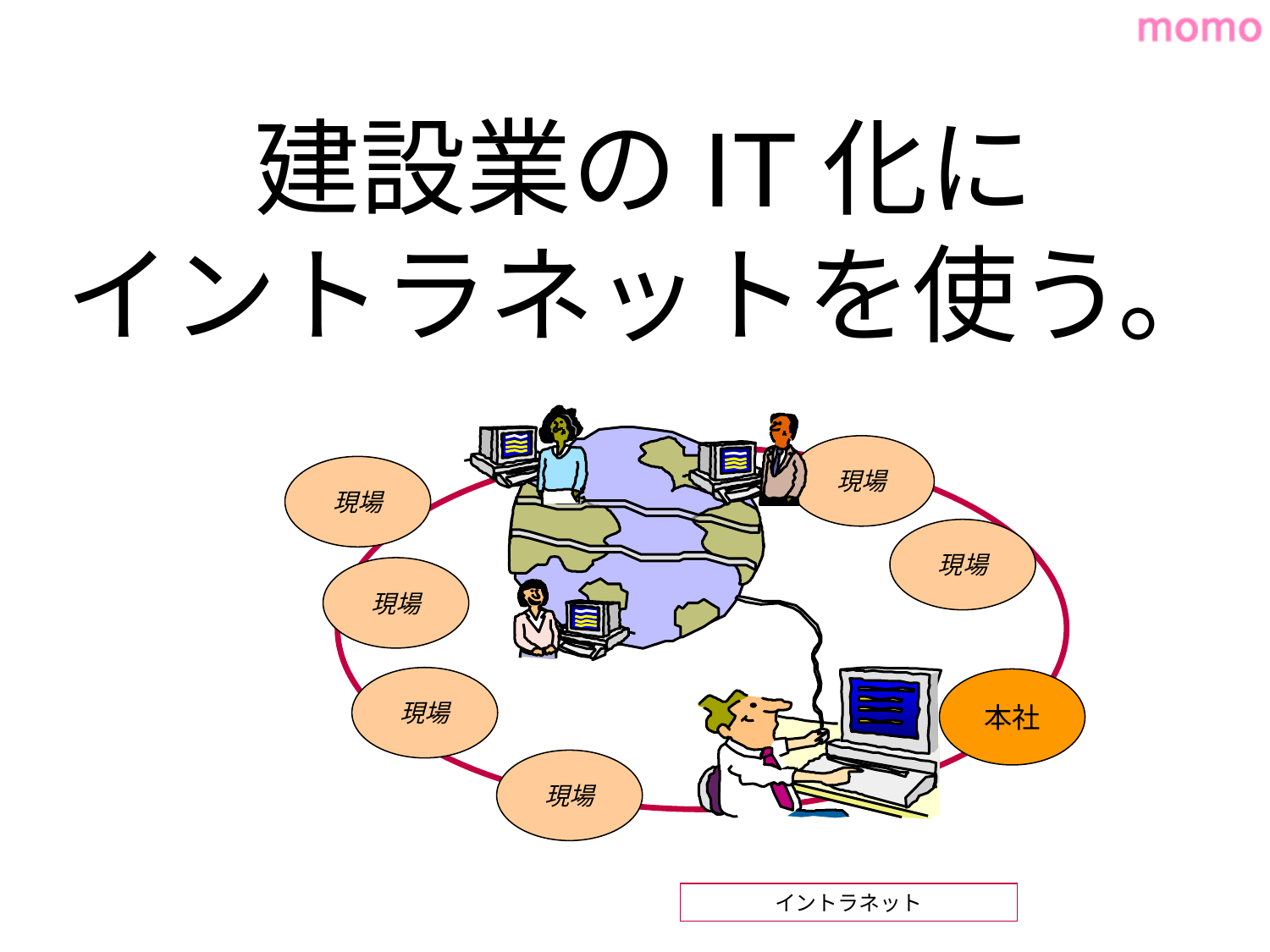

# 建設業のIT化に イントラネットを使う。

現場
現場
現場
現場
現場
現場

本社
イントラネット